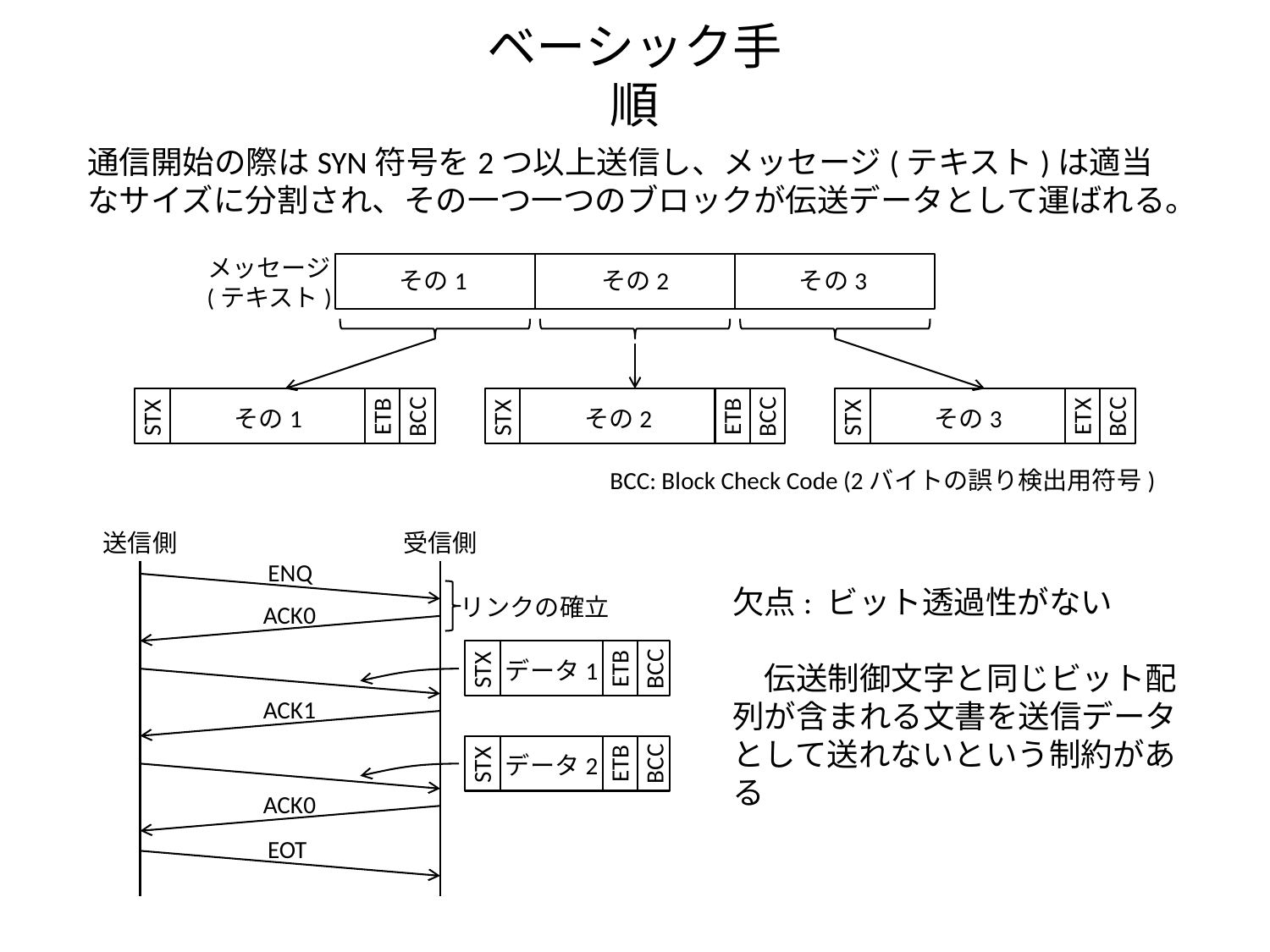

# ベーシック手順
通信開始の際はSYN符号を2つ以上送信し、メッセージ(テキスト)は適当なサイズに分割され、その一つ一つのブロックが伝送データとして運ばれる。

メッセージ
(テキスト)

その1
その2
その3

ETB
BCC
ETB
BCC
ETX
BCC
STX
STX
STX
その1
その2
その3
BCC: Block Check Code (2バイトの誤り検出用符号)
送信側
受信側
ENQ

リンクの確立
ACK0

ETB
BCC
STX
データ1

ACK1

ETB
BCC
STX
データ2

ACK0
EOT
欠点: ビット透過性がない

　伝送制御文字と同じビット配列が含まれる文書を送信データとして送れないという制約がある